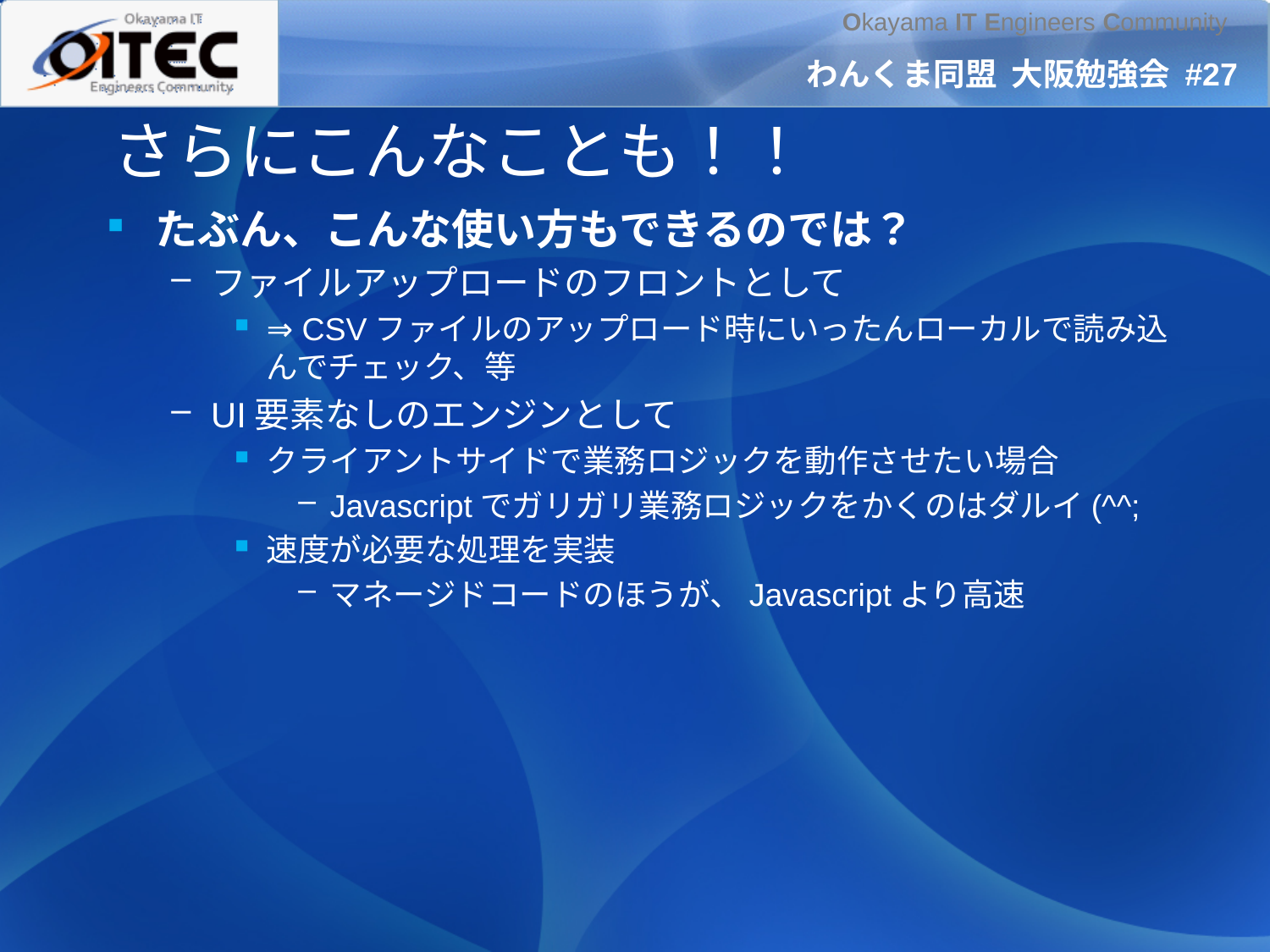

# さらにこんなことも！！
たぶん、こんな使い方もできるのでは？
ファイルアップロードのフロントとして
⇒ CSVファイルのアップロード時にいったんローカルで読み込んでチェック、等
UI要素なしのエンジンとして
クライアントサイドで業務ロジックを動作させたい場合
Javascriptでガリガリ業務ロジックをかくのはダルイ(^^;
速度が必要な処理を実装
マネージドコードのほうが、Javascriptより高速